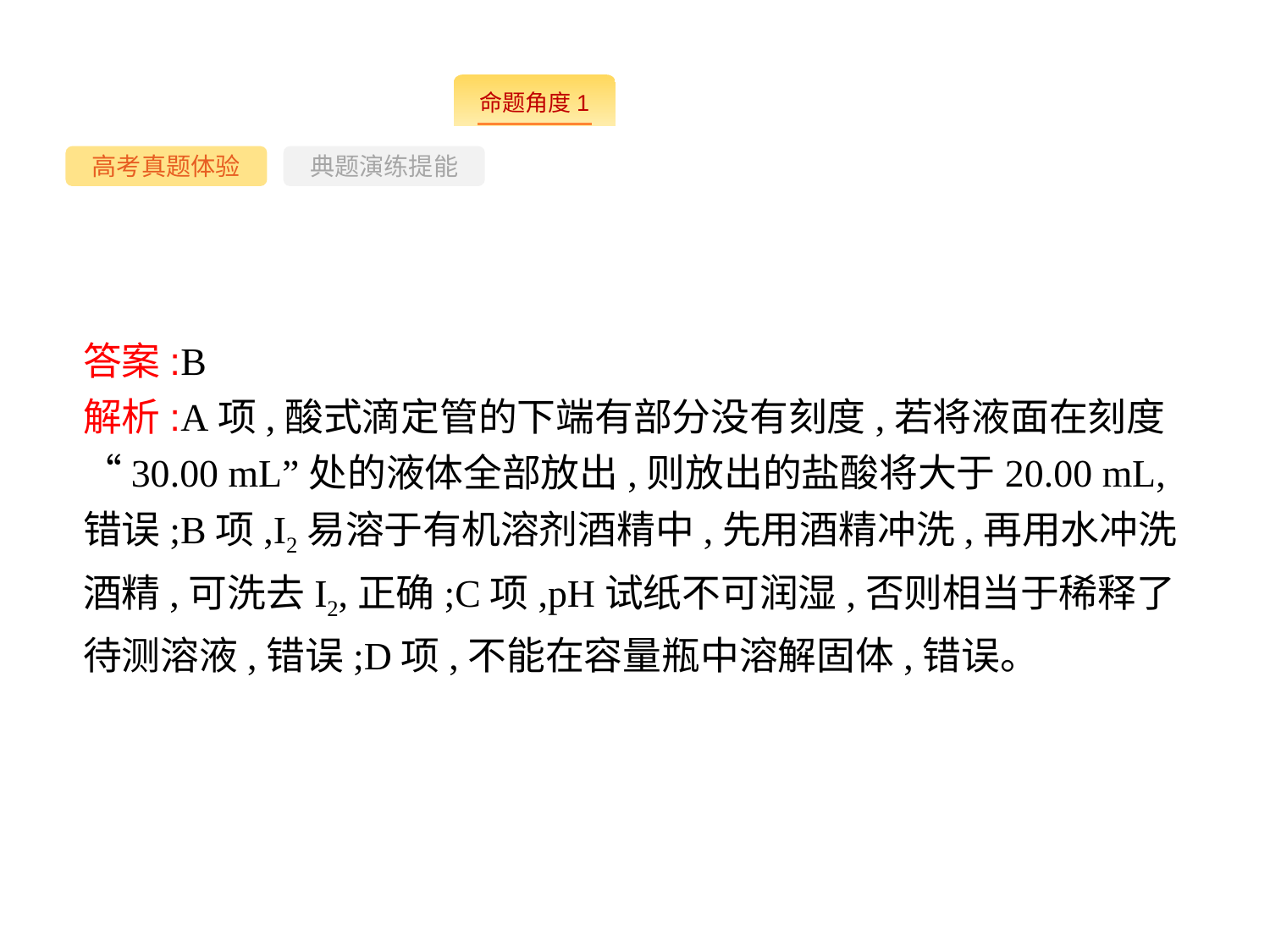

-10-
高考真题体验
典题演练提能
答案:B
解析:A项,酸式滴定管的下端有部分没有刻度,若将液面在刻度“30.00 mL”处的液体全部放出,则放出的盐酸将大于20.00 mL,错误;B项,I2易溶于有机溶剂酒精中,先用酒精冲洗,再用水冲洗酒精,可洗去I2,正确;C项,pH试纸不可润湿,否则相当于稀释了待测溶液,错误;D项,不能在容量瓶中溶解固体,错误。